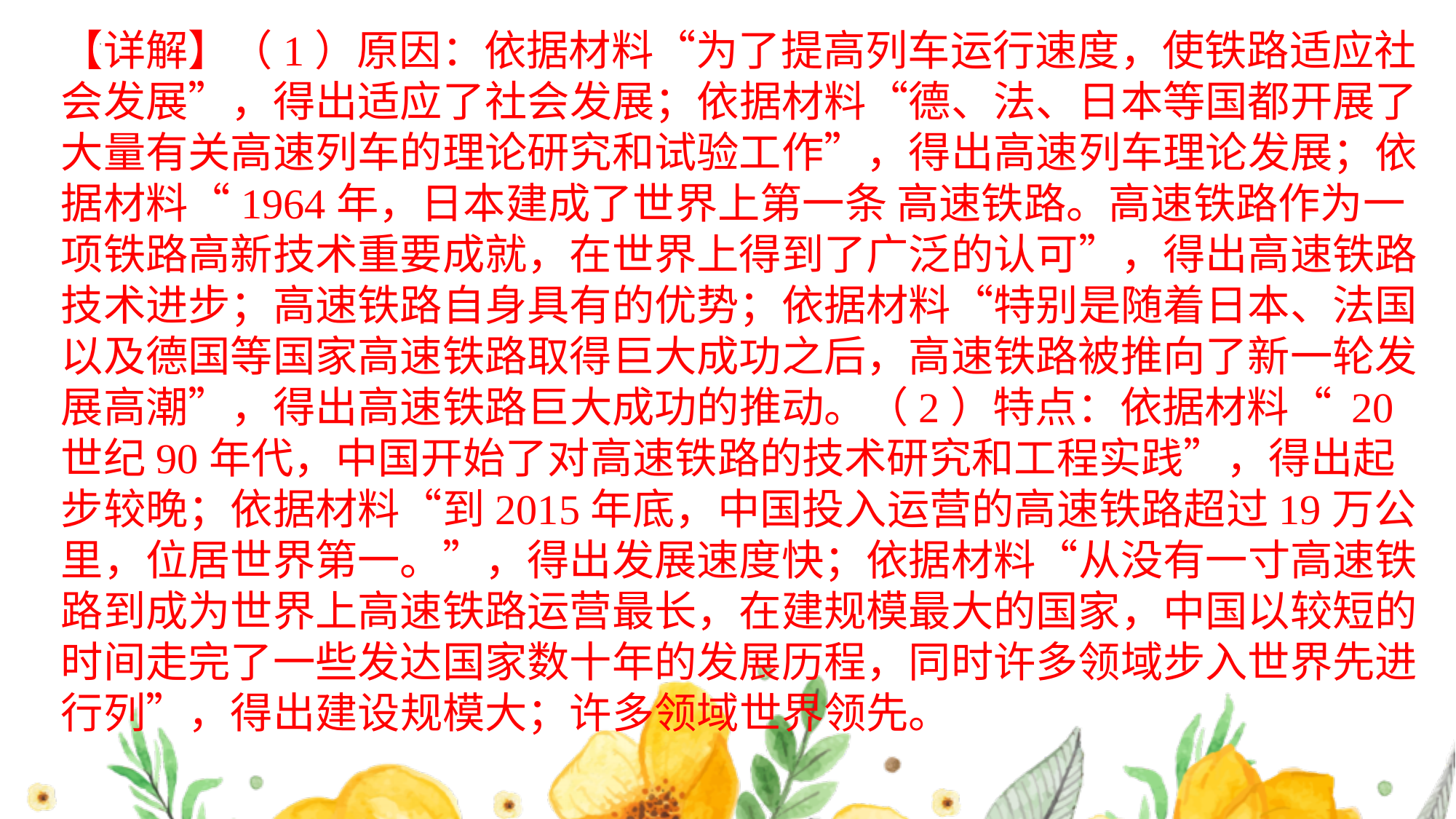

【详解】（1）原因：依据材料“为了提高列车运行速度，使铁路适应社会发展”，得出适应了社会发展；依据材料“德、法、日本等国都开展了大量有关高速列车的理论研究和试验工作”，得出高速列车理论发展；依据材料“1964年，日本建成了世界上第一条 高速铁路。高速铁路作为一项铁路高新技术重要成就，在世界上得到了广泛的认可”，得出高速铁路技术进步；高速铁路自身具有的优势；依据材料“特别是随着日本、法国以及德国等国家高速铁路取得巨大成功之后，高速铁路被推向了新一轮发展高潮”，得出高速铁路巨大成功的推动。（2）特点：依据材料“ 20世纪90年代，中国开始了对高速铁路的技术研究和工程实践”，得出起步较晚；依据材料“到2015年底，中国投入运营的高速铁路超过19万公里，位居世界第一。”，得出发展速度快；依据材料“从没有一寸高速铁路到成为世界上高速铁路运营最长，在建规模最大的国家，中国以较短的时间走完了一些发达国家数十年的发展历程，同时许多领域步入世界先进行列”，得出建设规模大；许多领域世界领先。